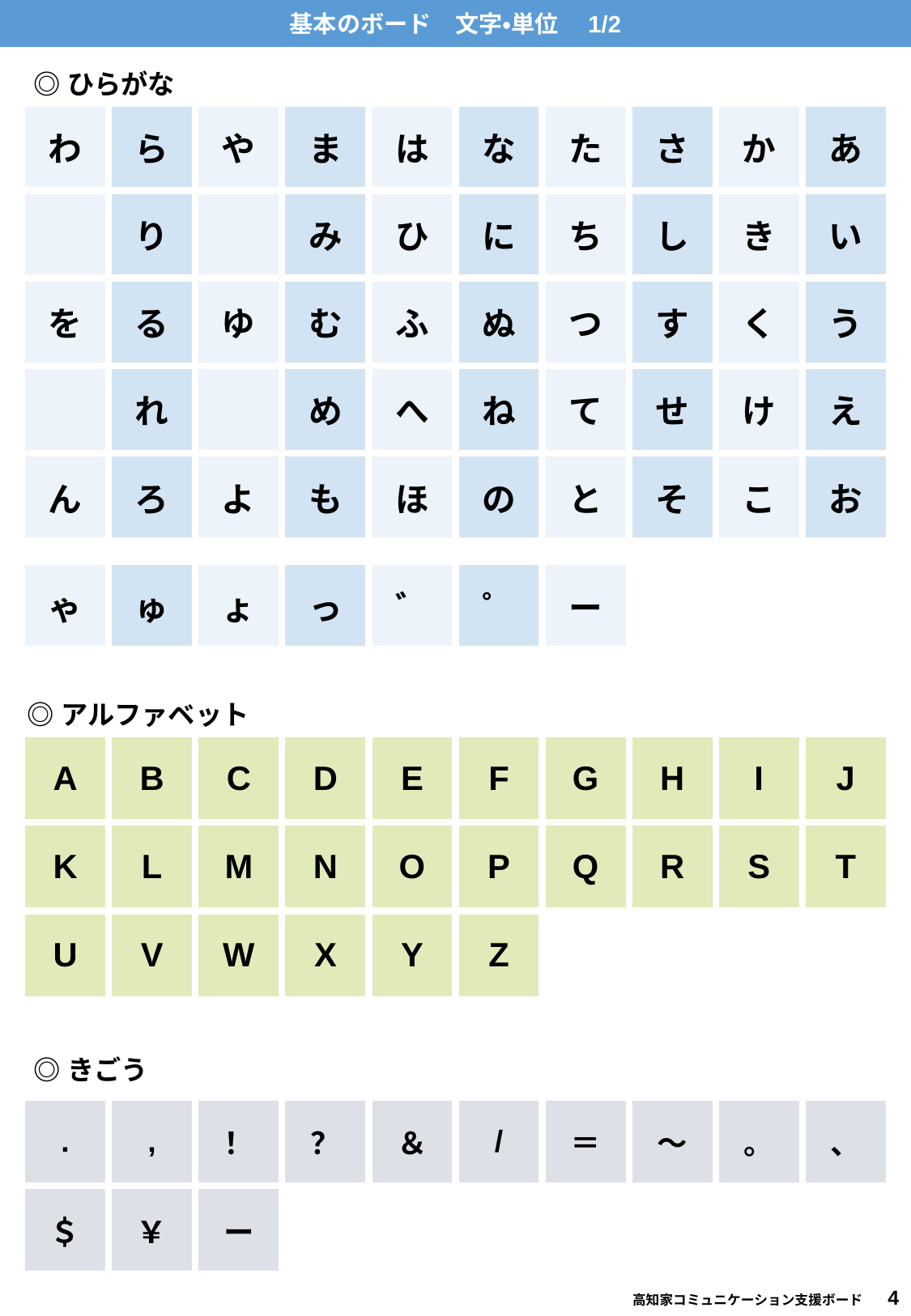

基本のボード　文字・単位　1/2
◎ひらがな
| わ | ら | や | ま | は | な | た | さ | か | あ |
| --- | --- | --- | --- | --- | --- | --- | --- | --- | --- |
|  | り |  | み | ひ | に | ち | し | き | い |
| を | る | ゆ | む | ふ | ぬ | つ | す | く | う |
|  | れ |  | め | へ | ね | て | せ | け | え |
| ん | ろ | よ | も | ほ | の | と | そ | こ | お |
| ゃ | ゅ | ょ | っ | ゛ | ゜ | ー |  |  |  |
| --- | --- | --- | --- | --- | --- | --- | --- | --- | --- |
◎アルファベット
| A | B | C | D | E | F | G | H | I | J |
| --- | --- | --- | --- | --- | --- | --- | --- | --- | --- |
| K | L | M | N | O | P | Q | R | S | T |
| U | V | W | X | Y | Z |  |  |  |  |
◎きごう
| . | , | ！ | ？ | ＆ | / | ＝ | ～ | 。 | 、 |
| --- | --- | --- | --- | --- | --- | --- | --- | --- | --- |
| ＄ | ￥ | ー |  |  |  |  |  |  |  |
高知家コミュニケーション支援ボード　4